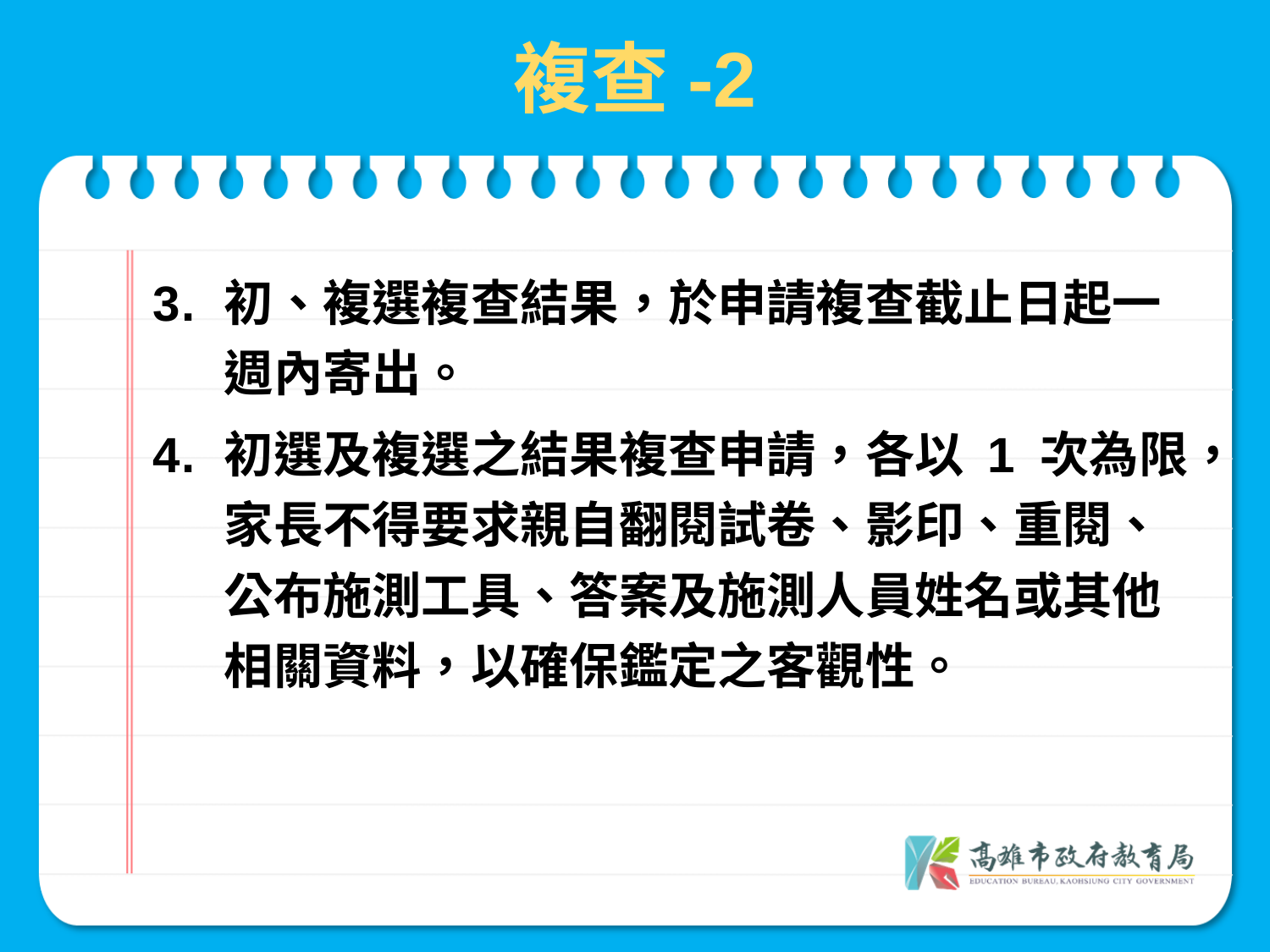

複查-2
初、複選複查結果，於申請複查截止日起一週內寄出。
初選及複選之結果複查申請，各以 1 次為限，家長不得要求親自翻閱試卷、影印、重閱、公布施測工具、答案及施測人員姓名或其他相關資料，以確保鑑定之客觀性。